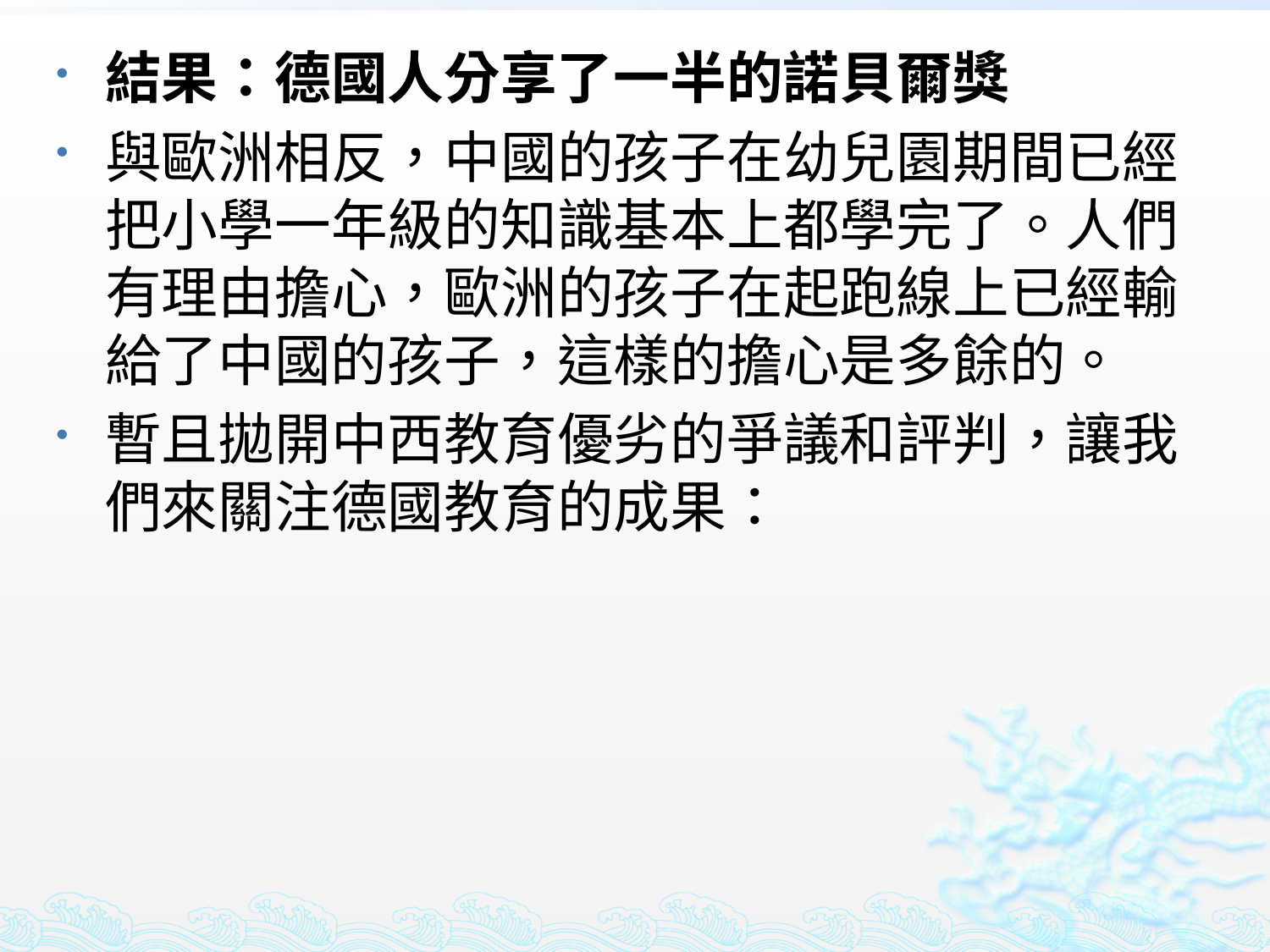

結果：德國人分享了一半的諾貝爾獎
與歐洲相反，中國的孩子在幼兒園期間已經把小學一年級的知識基本上都學完了。人們有理由擔心，歐洲的孩子在起跑線上已經輸給了中國的孩子，這樣的擔心是多餘的。
暫且拋開中西教育優劣的爭議和評判，讓我們來關注德國教育的成果：